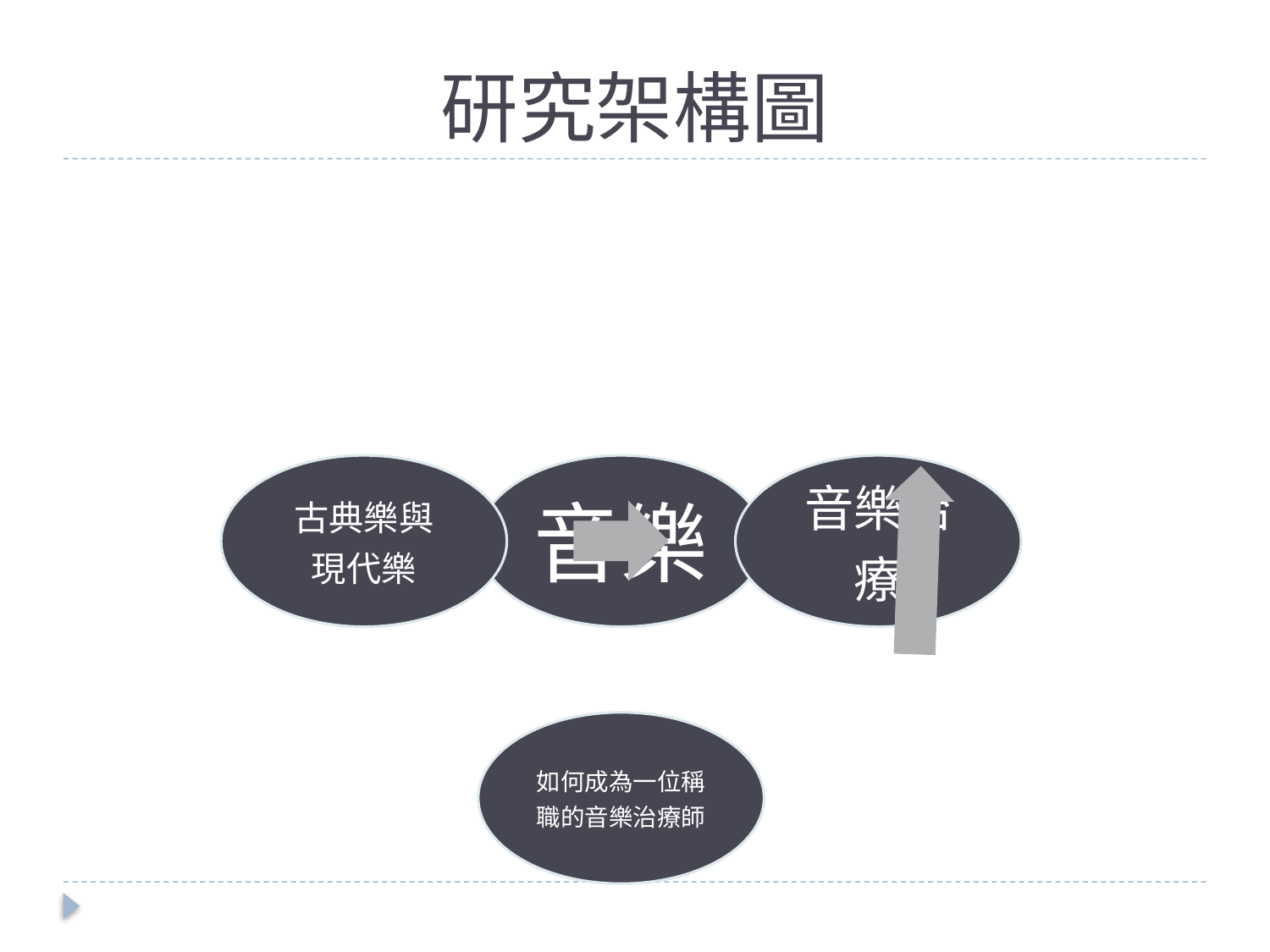

# 研究架構圖
音樂
音樂治療
如何成為一位稱職的音樂治療師
古典樂與現代樂